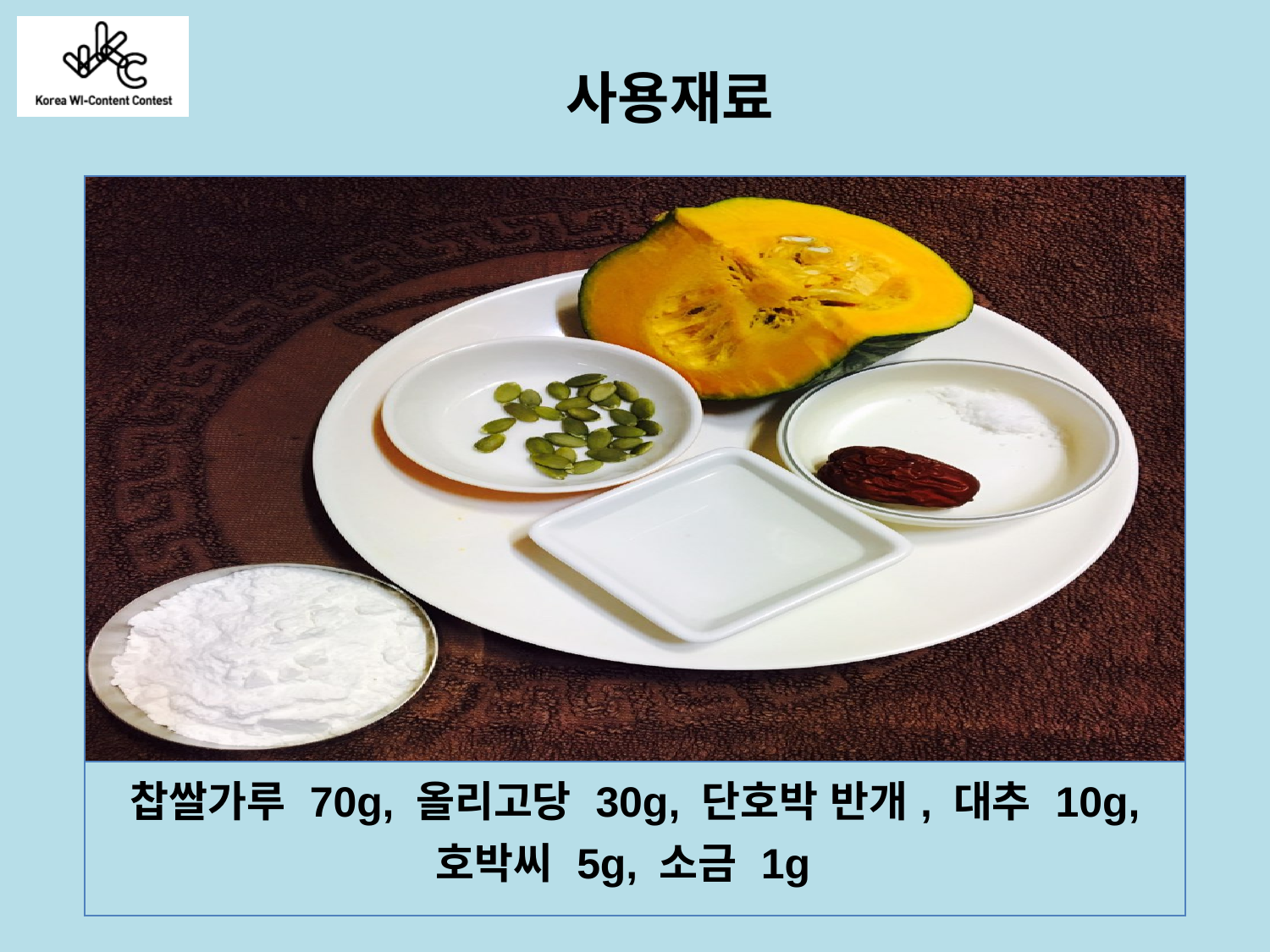

사용재료
|  |
| --- |
| 찹쌀가루 70g, 올리고당 30g, 단호박 반개, 대추 10g, 호박씨 5g, 소금 1g |